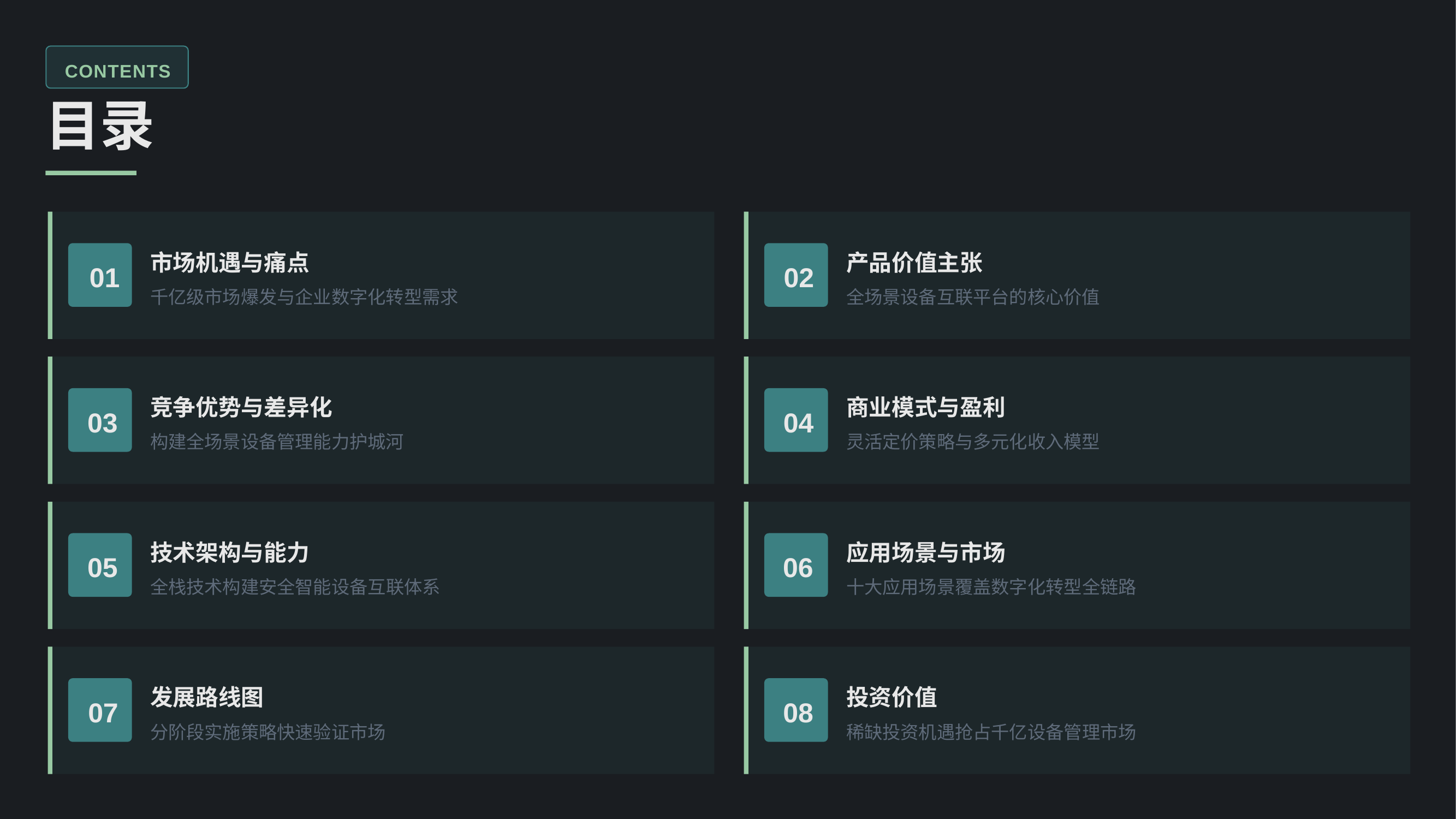

CONTENTS
目录

市场机遇与痛点

产品价值主张
01
02
千亿级市场爆发与企业数字化转型需求
全场景设备互联平台的核心价值

竞争优势与差异化

商业模式与盈利
03
04
构建全场景设备管理能力护城河
灵活定价策略与多元化收入模型

技术架构与能力

应用场景与市场
05
06
全栈技术构建安全智能设备互联体系
十大应用场景覆盖数字化转型全链路

发展路线图

投资价值
07
08
分阶段实施策略快速验证市场
稀缺投资机遇抢占千亿设备管理市场